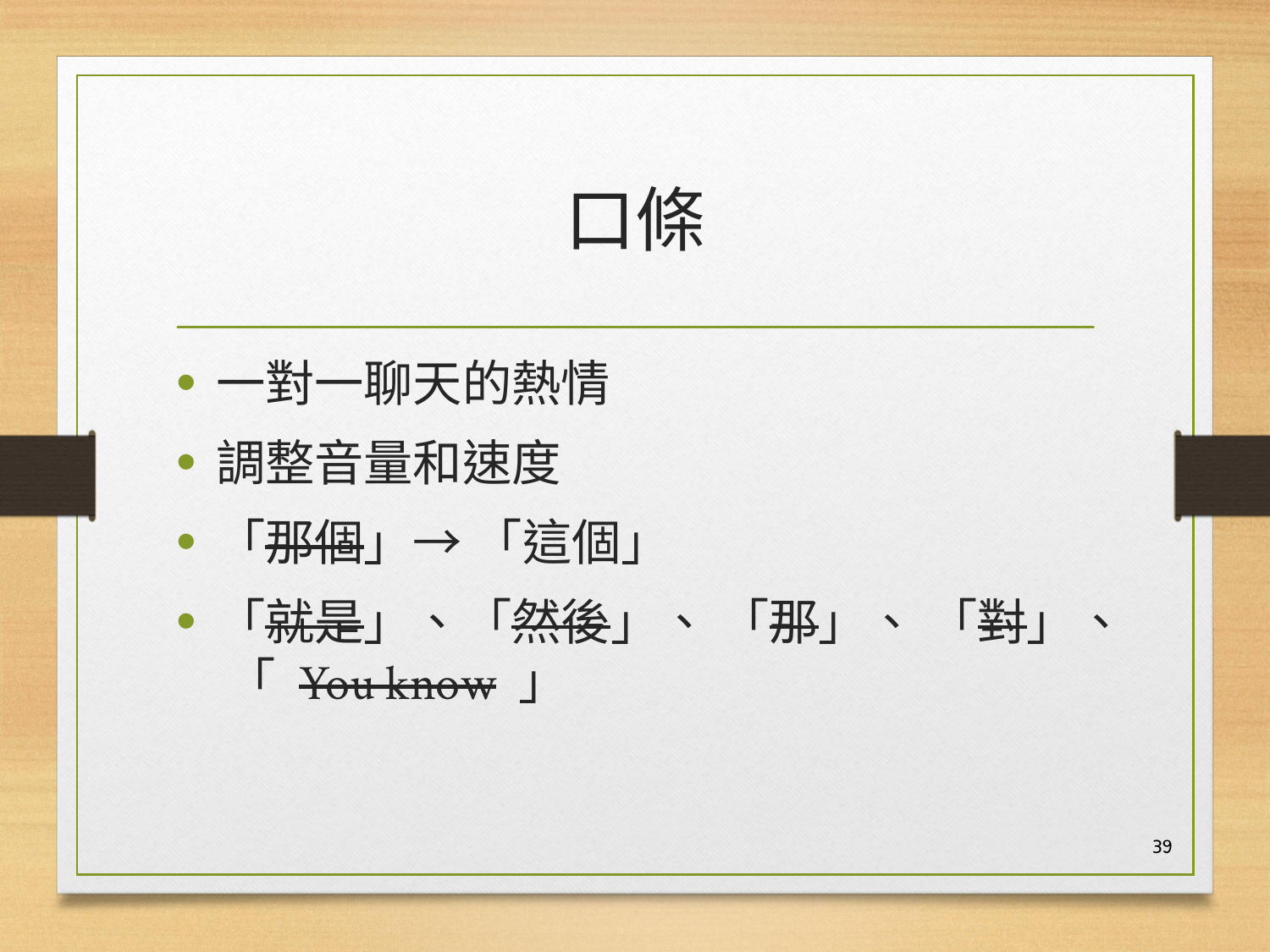

# 口條
一對一聊天的熱情
調整音量和速度
「那個」→ 「這個」
「就是」、「然後」、 「那」、 「對」、 「 You know 」
39